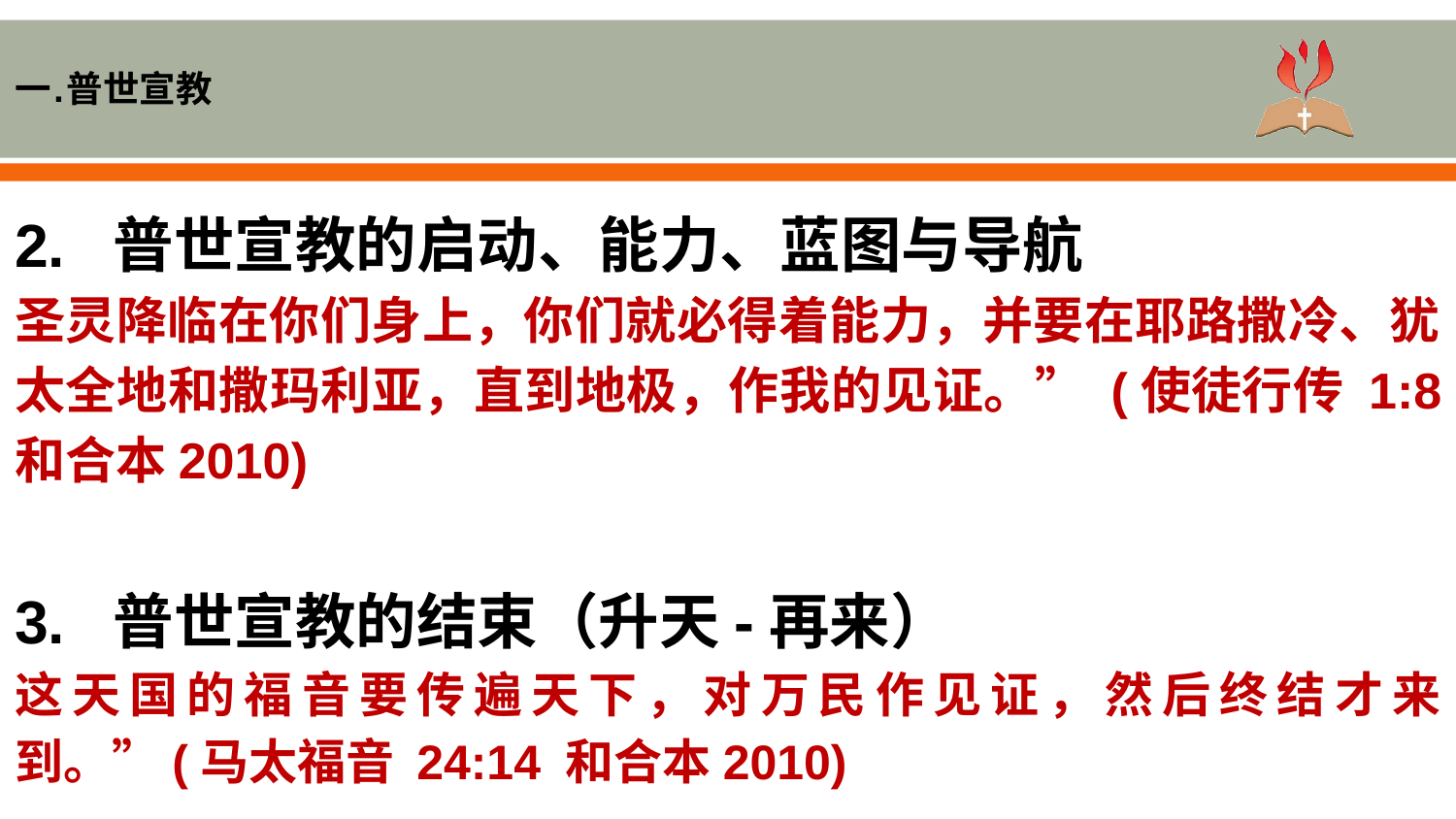

一.普世宣教
2.  普世宣教的启动、能力、蓝图与导航
圣灵降临在你们身上，你们就必得着能力，并要在耶路撒冷、犹太全地和撒玛利亚，直到地极，作我的见证。” (使徒行传 1:8 和合本2010)

3.  普世宣教的结束（升天-再来）
这天国的福音要传遍天下，对万民作见证，然后终结才来到。”(马太福音 24:14 和合本2010)